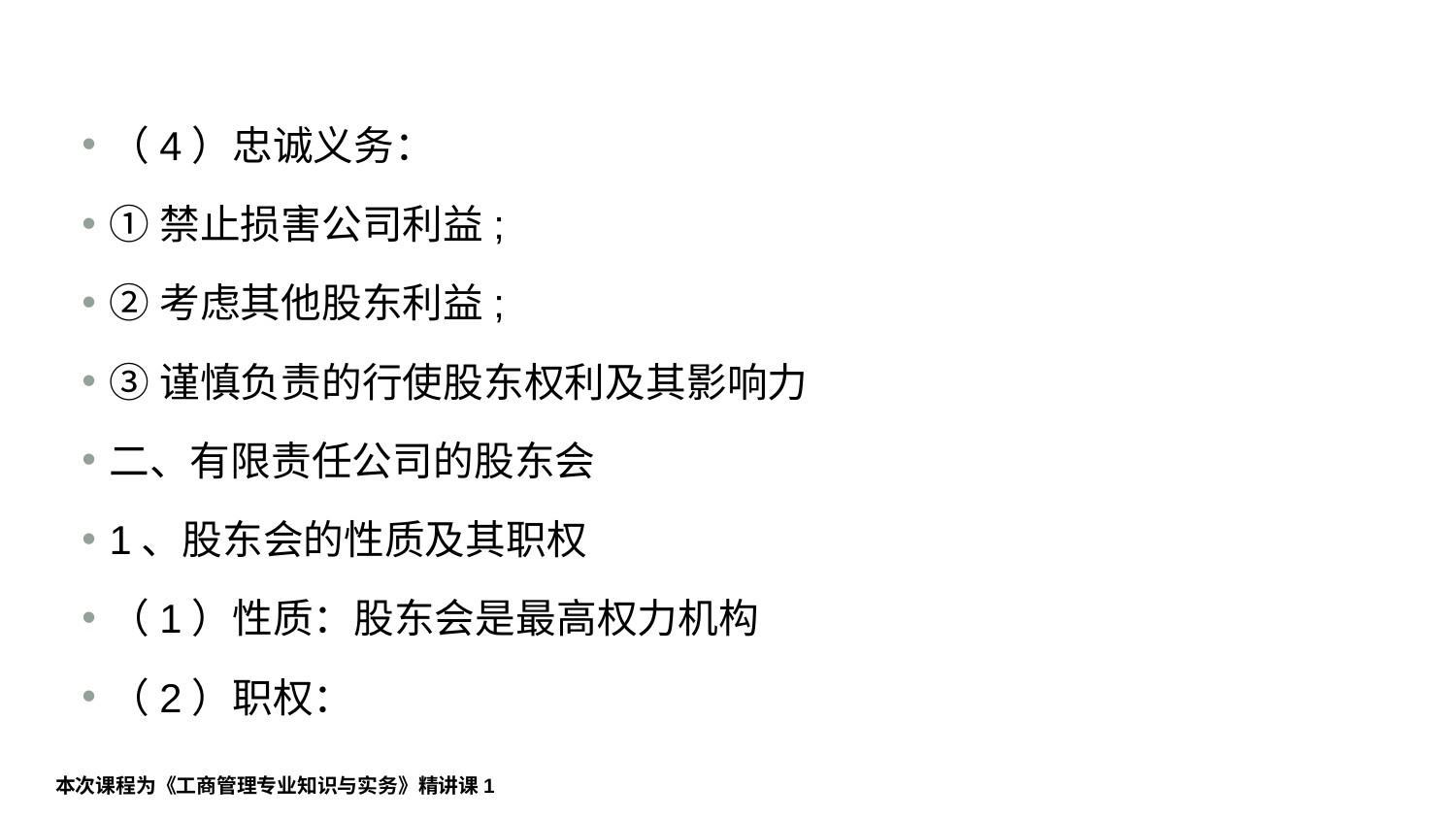

#
（4）忠诚义务：
①禁止损害公司利益;
②考虑其他股东利益;
③谨慎负责的行使股东权利及其影响力
二、有限责任公司的股东会
1、股东会的性质及其职权
（1）性质：股东会是最高权力机构
（2）职权：